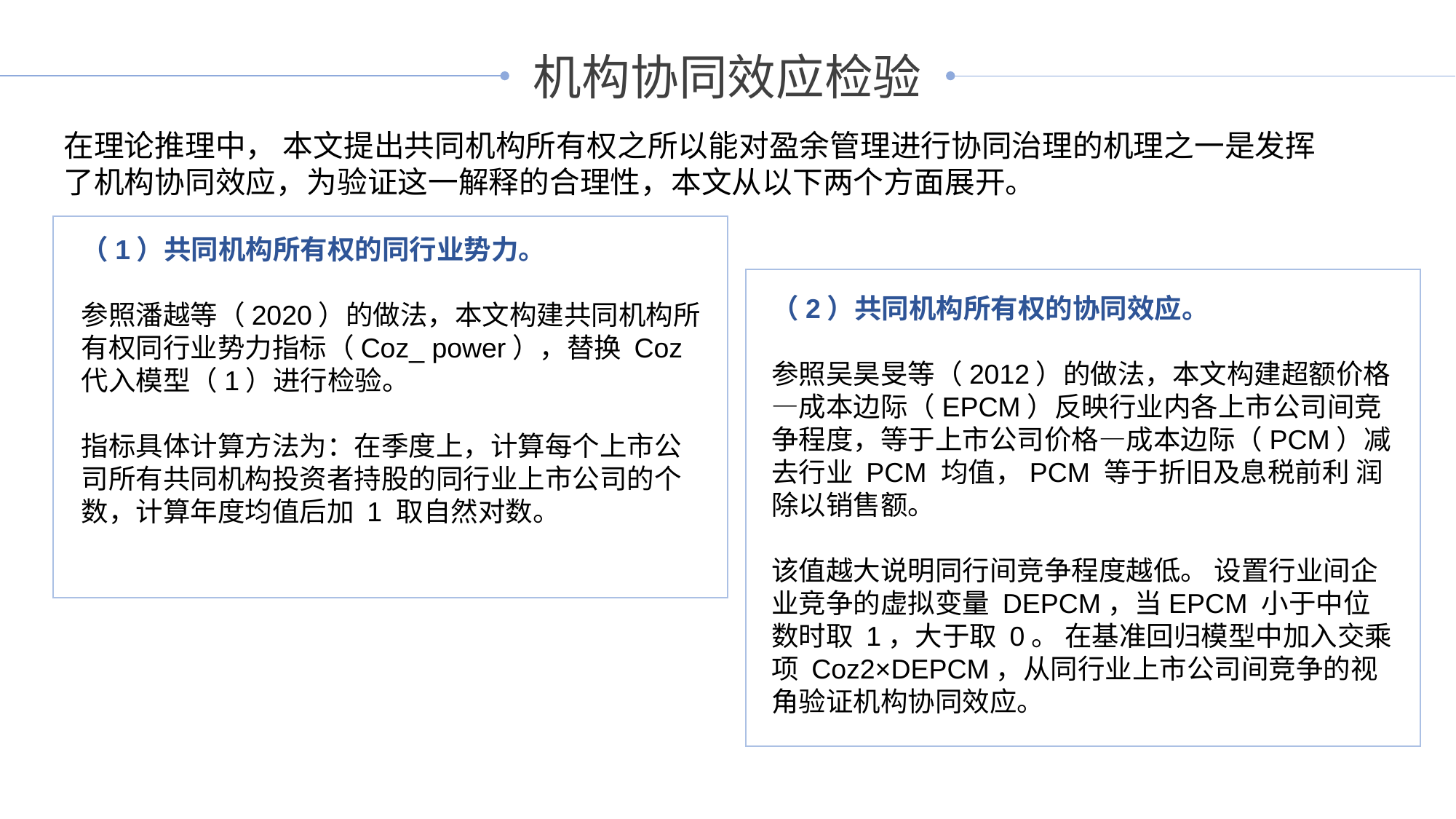

机构协同效应检验
在理论推理中， 本文提出共同机构所有权之所以能对盈余管理进行协同治理的机理之一是发挥了机构协同效应，为验证这一解释的合理性，本文从以下两个方面展开。

（1）共同机构所有权的同行业势力。

参照潘越等（2020）的做法，本文构建共同机构所有权同行业势力指标（Coz_ power），替换 Coz 代入模型（1）进行检验。

指标具体计算方法为：在季度上，计算每个上市公司所有共同机构投资者持股的同行业上市公司的个数，计算年度均值后加 1 取自然对数。

（2）共同机构所有权的协同效应。

参照吴昊旻等（2012）的做法，本文构建超额价格—成本边际（EPCM）反映行业内各上市公司间竞争程度，等于上市公司价格—成本边际（PCM）减去行业 PCM 均值，PCM 等于折旧及息税前利 润除以销售额。

该值越大说明同行间竞争程度越低。 设置行业间企业竞争的虚拟变量 DEPCM，当EPCM 小于中位数时取 1，大于取 0。 在基准回归模型中加入交乘项 Coz2×DEPCM，从同行业上市公司间竞争的视角验证机构协同效应。